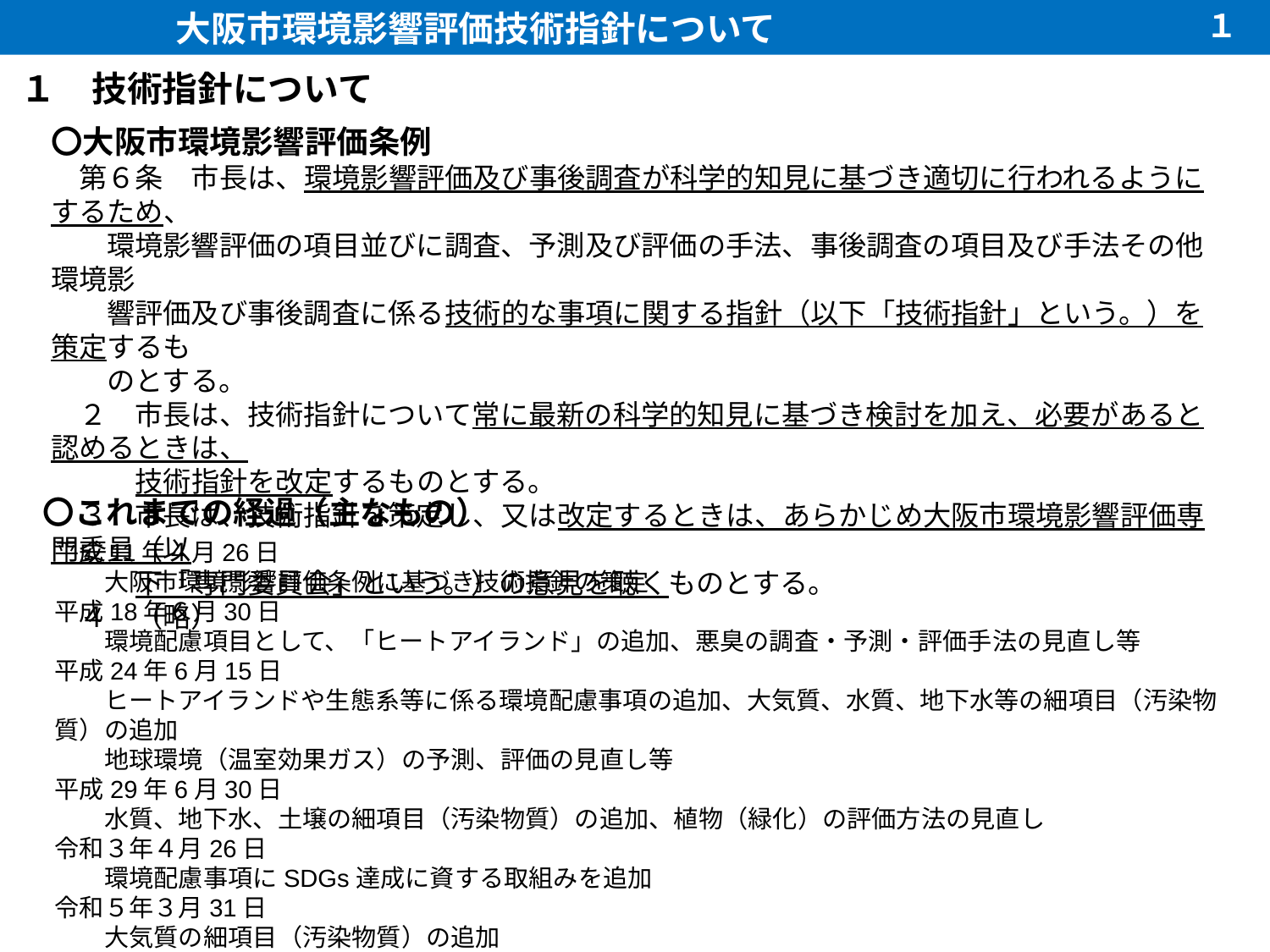

大阪市環境影響評価技術指針について
１
１　技術指針について
〇大阪市環境影響評価条例
　第６条　市長は、環境影響評価及び事後調査が科学的知見に基づき適切に行われるようにするため、
　　環境影響評価の項目並びに調査、予測及び評価の手法、事後調査の項目及び手法その他環境影
　　響評価及び事後調査に係る技術的な事項に関する指針（以下「技術指針」という。）を策定するも
　　のとする。
　２　市長は、技術指針について常に最新の科学的知見に基づき検討を加え、必要があると認めるときは、
　　　技術指針を改定するものとする。
　３　市長は、技術指針を策定し、又は改定するときは、あらかじめ大阪市環境影響評価専門委員（以
　　　下「専門委員会」という。）の意見を聴くものとする。
　４　（略）
〇これまでの経過（主なもの）
平成11年４月26日
　　大阪市環境影響評価条例に基づき技術指針の策定
平成18年６月30日
　　環境配慮項目として、「ヒートアイランド」の追加、悪臭の調査・予測・評価手法の見直し等
平成24年6月15日
　　ヒートアイランドや生態系等に係る環境配慮事項の追加、大気質、水質、地下水等の細項目（汚染物質）の追加
　　地球環境（温室効果ガス）の予測、評価の見直し等
平成29年6月30日
　　水質、地下水、土壌の細項目（汚染物質）の追加、植物（緑化）の評価方法の見直し
令和３年４月26日
　　環境配慮事項にSDGs達成に資する取組みを追加
令和５年３月31日
　　大気質の細項目（汚染物質）の追加